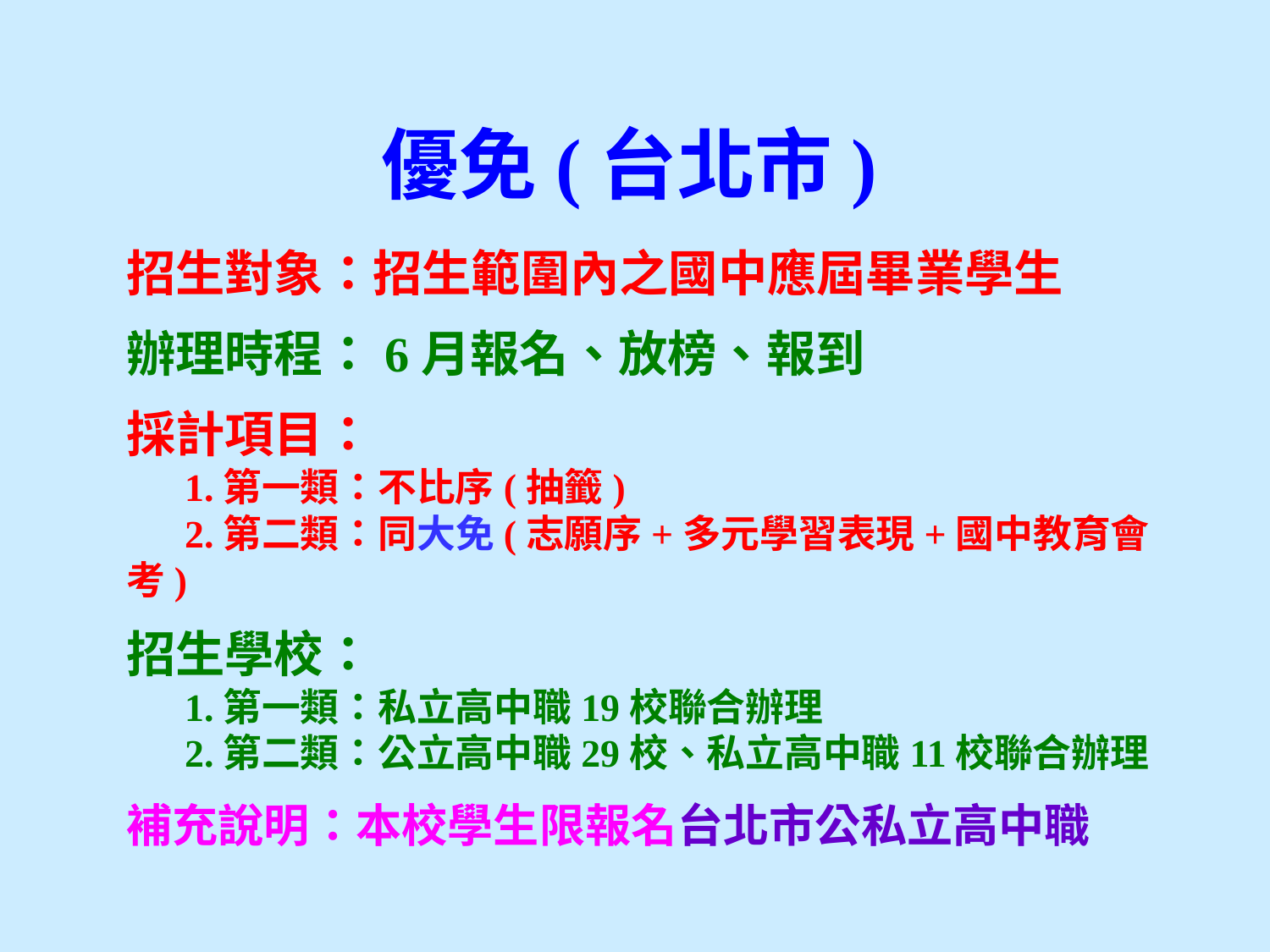

優免(台北市)
招生對象：招生範圍內之國中應屆畢業學生
辦理時程：6月報名、放榜、報到
採計項目：
      1.第一類：不比序(抽籤)
      2.第二類：同大免(志願序+多元學習表現+國中教育會考)
招生學校：
      1.第一類：私立高中職19校聯合辦理
      2.第二類：公立高中職29校、私立高中職11校聯合辦理
補充說明：本校學生限報名台北市公私立高中職